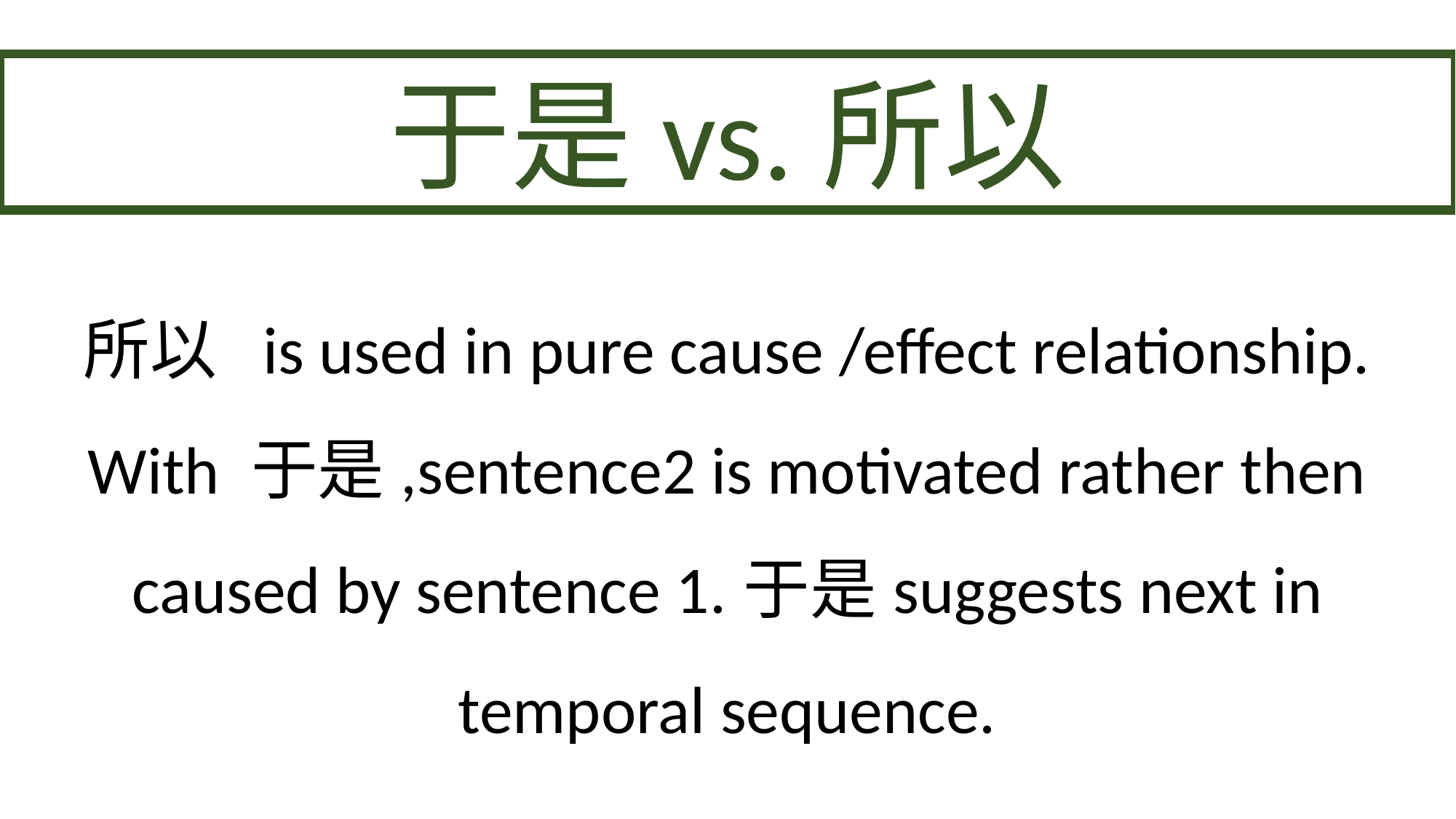

于是vs.所以
所以  is used in pure cause /effect relationship.
With 于是,sentence2 is motivated rather then caused by sentence 1.于是suggests next in temporal sequence.